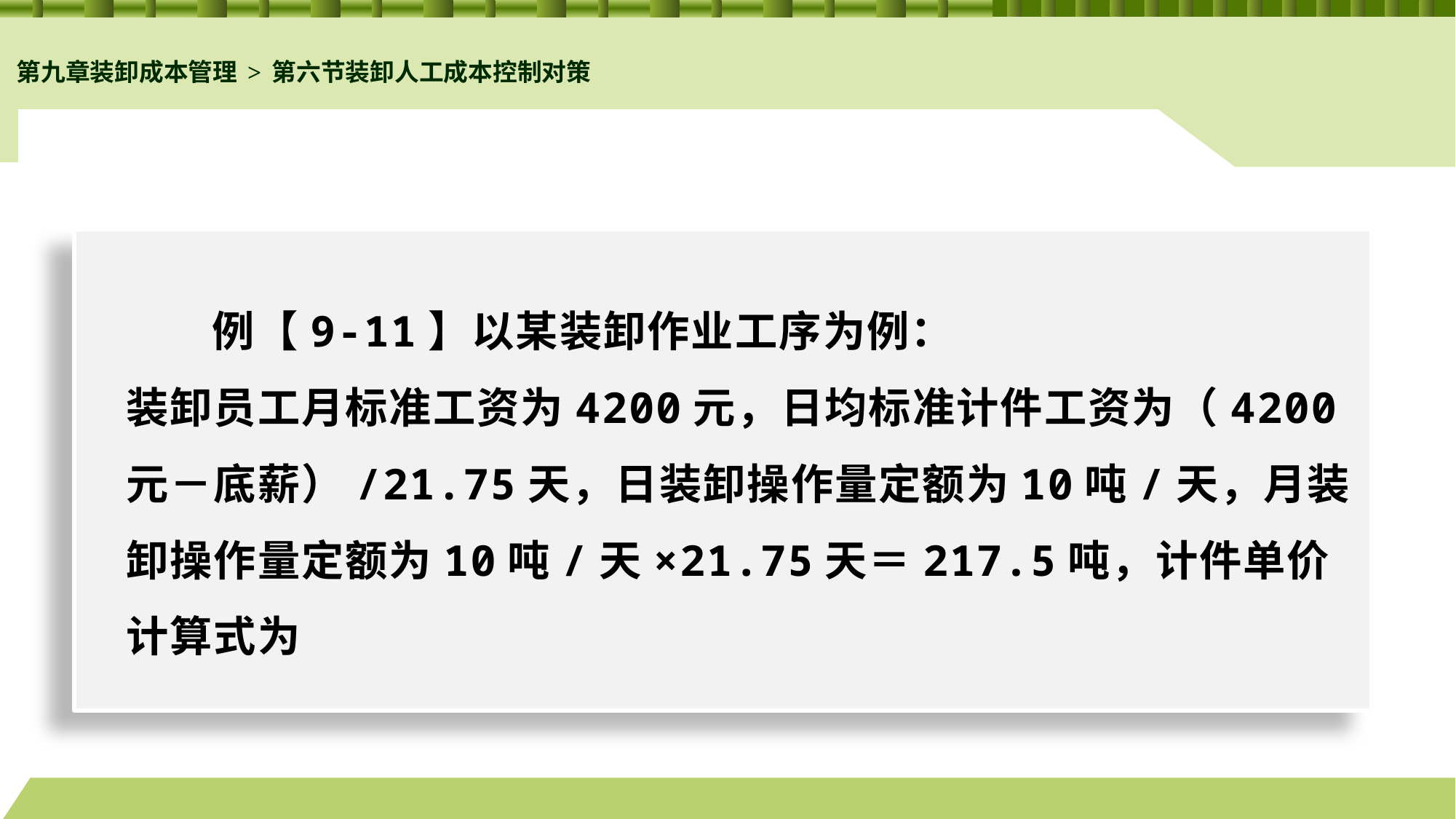

第九章装卸成本管理>第六节装卸人工成本控制对策
#
例【9-11】以某装卸作业工序为例：
装卸员工月标准工资为4200元，日均标准计件工资为（4200元－底薪）/21.75天，日装卸操作量定额为10吨/天，月装卸操作量定额为10吨/天×21.75天＝217.5吨，计件单价计算式为